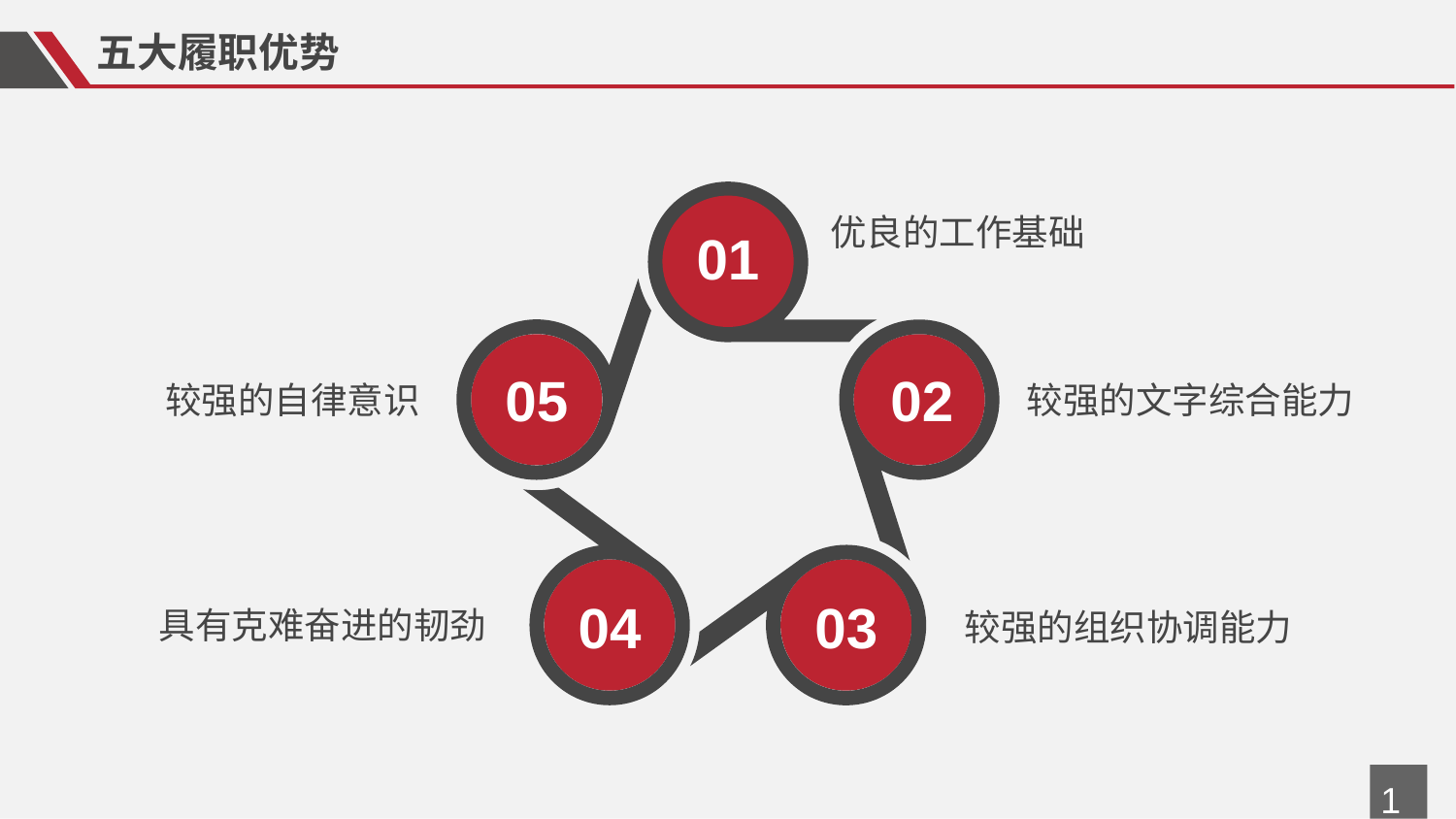

五大履职优势

优良的工作基础
01

05
02
较强的自律意识
较强的文字综合能力

04
03
具有克难奋进的韧劲
较强的组织协调能力
19